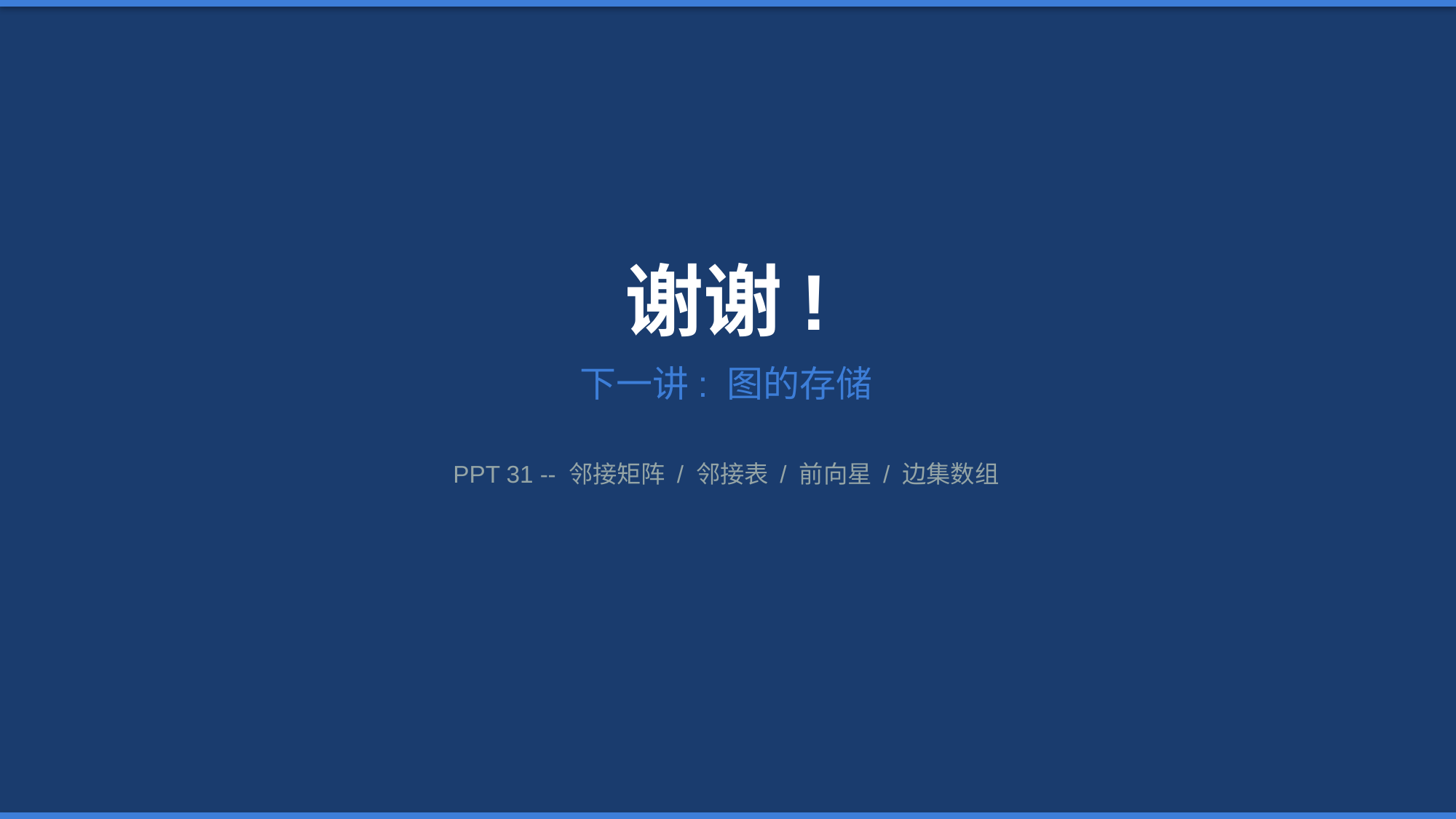

谢谢!
下一讲: 图的存储
PPT 31 -- 邻接矩阵 / 邻接表 / 前向星 / 边集数组